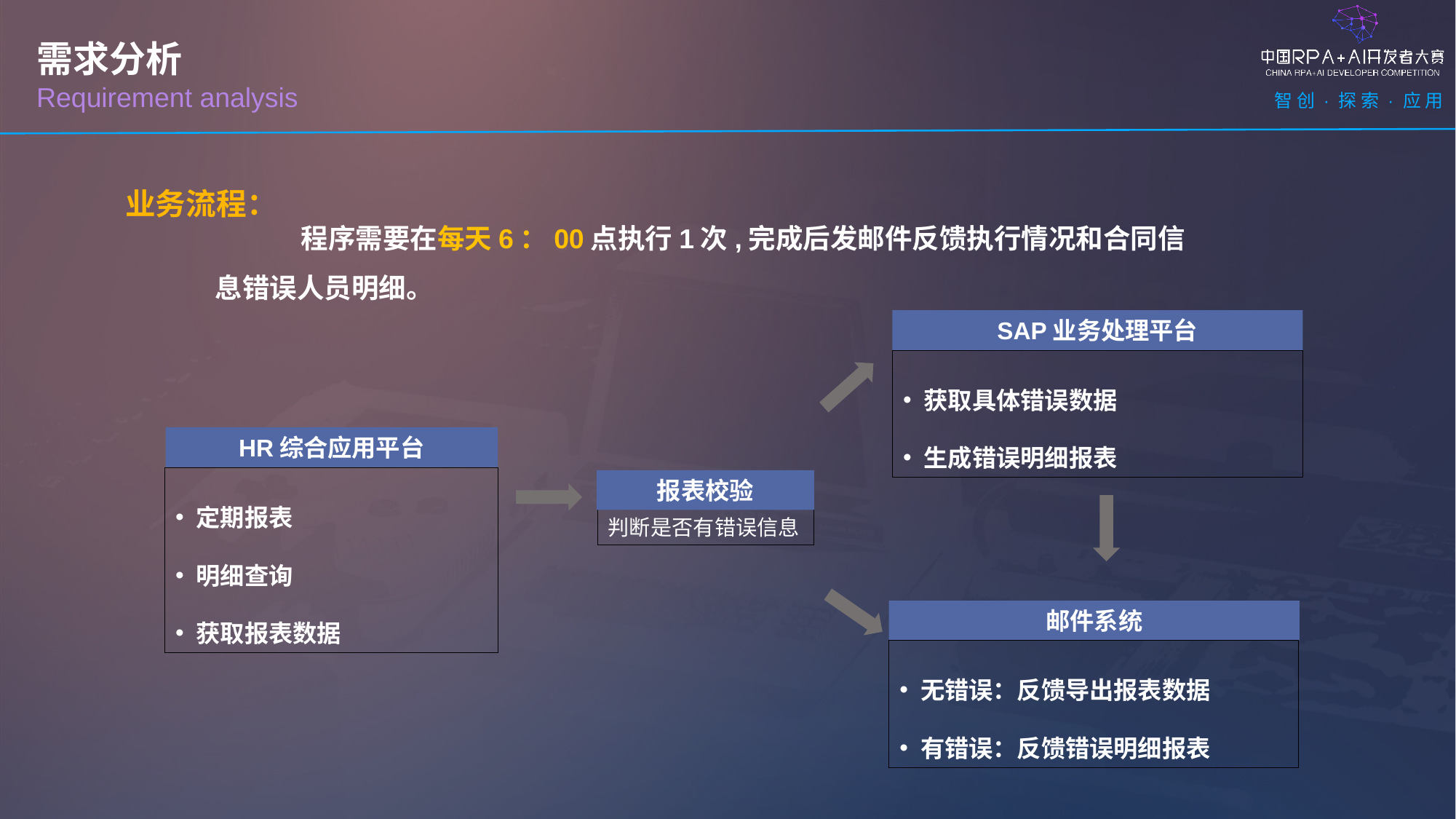

需求分析
Requirement analysis
业务流程：
程序需要在每天6：00点执行1次,完成后发邮件反馈执行情况和合同信息错误人员明细。
SAP业务处理平台
获取具体错误数据
生成错误明细报表

HR综合应用平台
定期报表
明细查询
获取报表数据
报表校验

判断是否有错误信息

邮件系统
无错误：反馈导出报表数据
有错误：反馈错误明细报表